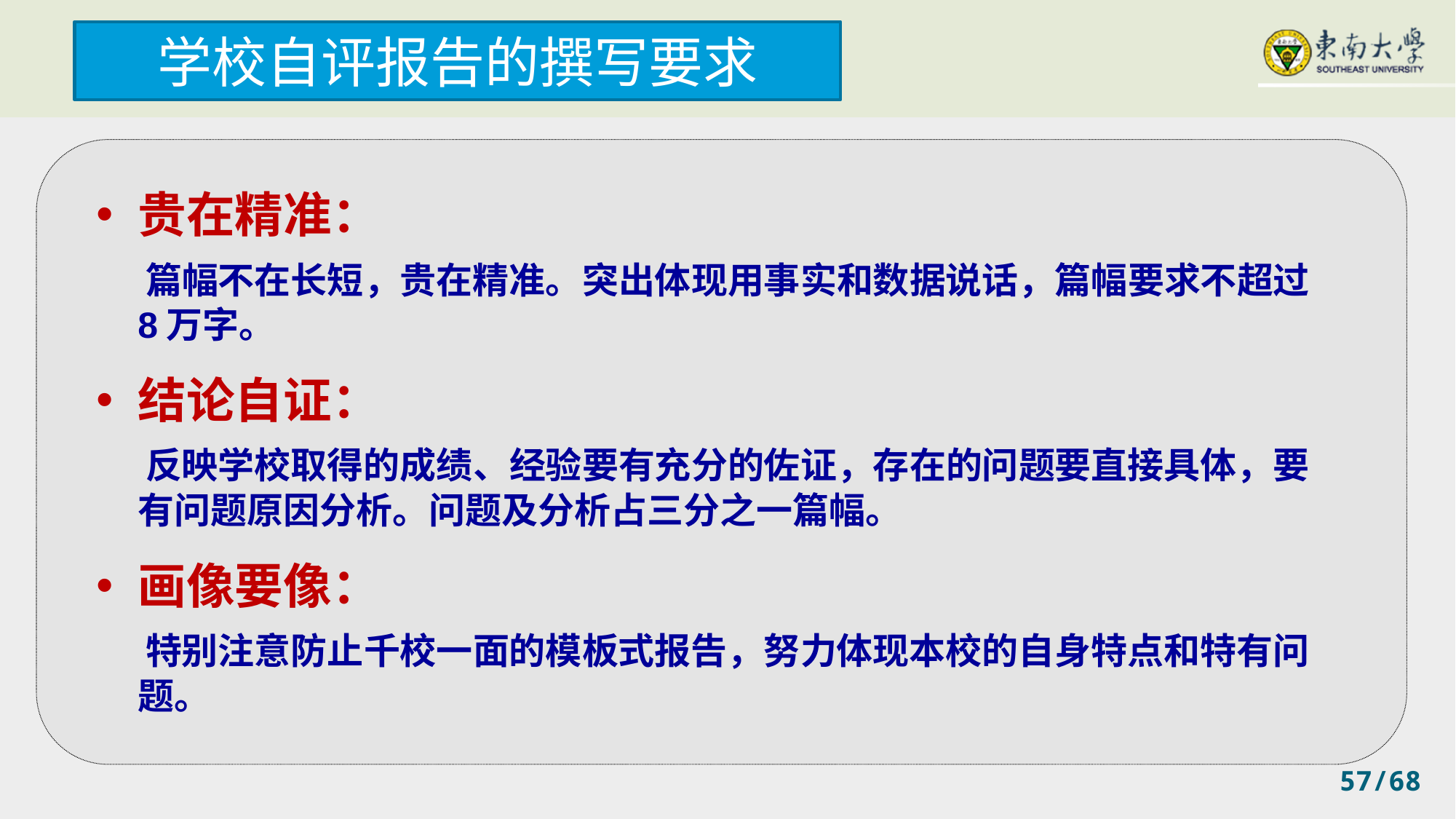

学校自评报告的撰写要求

贵在精准：
    篇幅不在长短，贵在精准。突出体现用事实和数据说话，篇幅要求不超过8万字。
结论自证：
    反映学校取得的成绩、经验要有充分的佐证，存在的问题要直接具体，要有问题原因分析。问题及分析占三分之一篇幅。
画像要像：
    特别注意防止千校一面的模板式报告，努力体现本校的自身特点和特有问题。